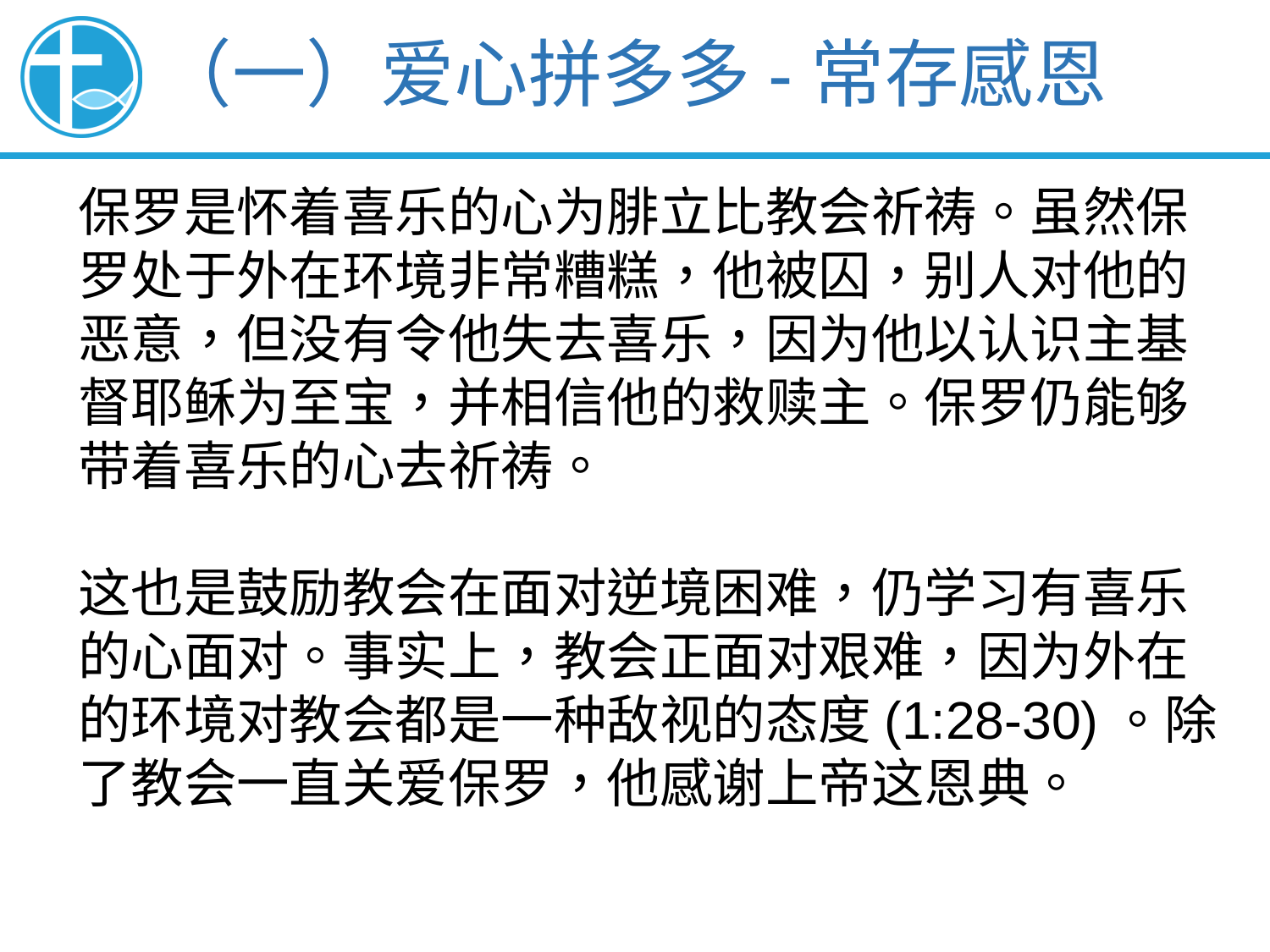

（一）爱心拼多多-常存感恩
保罗是怀着喜乐的心为腓立比教会祈祷。虽然保罗处于外在环境非常糟糕，他被囚，别人对他的恶意，但没有令他失去喜乐，因为他以认识主基督耶稣为至宝，并相信他的救赎主。保罗仍能够带着喜乐的心去祈祷。

这也是鼓励教会在面对逆境困难，仍学习有喜乐的心面对。事实上，教会正面对艰难，因为外在的环境对教会都是一种敌视的态度(1:28-30)。除了教会一直关爱保罗，他感谢上帝这恩典。